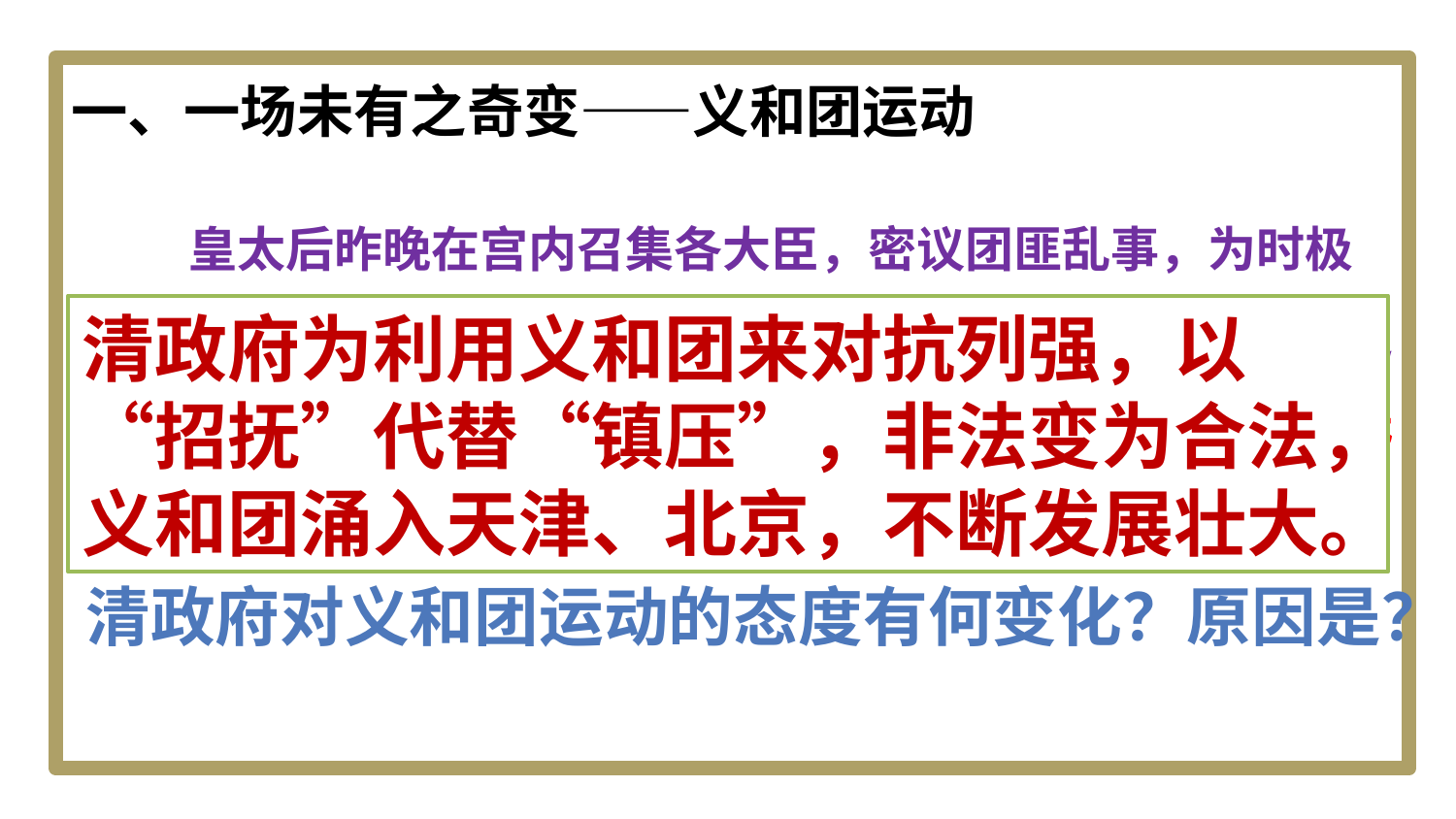

一、一场未有之奇变——义和团运动
  皇太后昨晚在宫内召集各大臣，密议团匪乱事，为时极久。旋即议定，决计不将义和团剿除。因该团实皆忠心于国之人，如与以上等军械，好为操演，即可成为有用劲旅，以之抵御洋人，颇为有用。   ——【日】佐原笃介《拳乱纪闻》
清政府为利用义和团来对抗列强，以“招抚”代替“镇压”，非法变为合法，义和团涌入天津、北京，不断发展壮大。
清政府对义和团运动的态度有何变化？原因是？